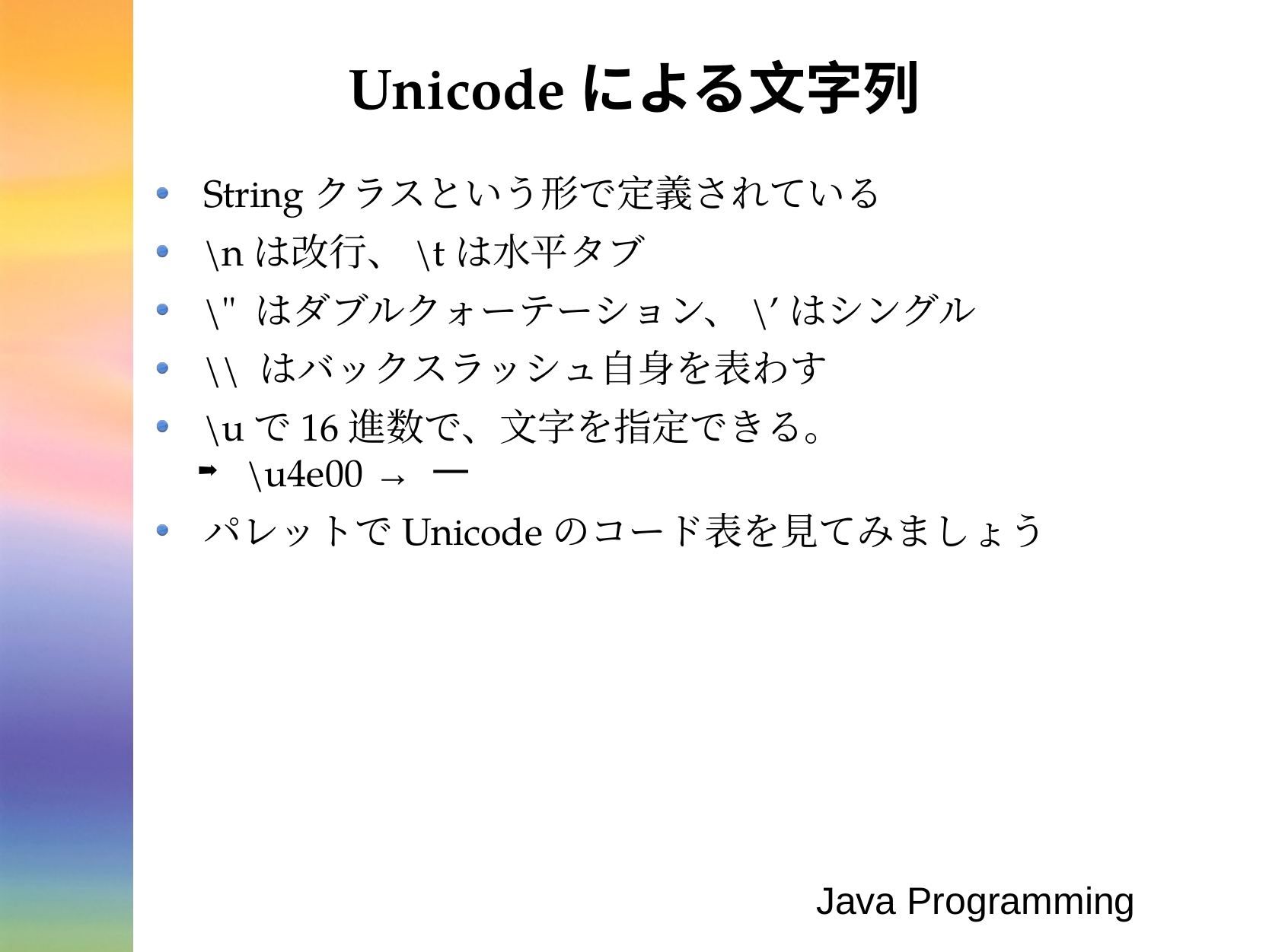

# Unicodeによる文字列
Stringクラスという形で定義されている
\nは改行、\tは水平タブ
\" はダブルクォーテーション、\’はシングル
\\ はバックスラッシュ自身を表わす
\uで16進数で、文字を指定できる。
\u4e00 → 一
パレットでUnicodeのコード表を見てみましょう